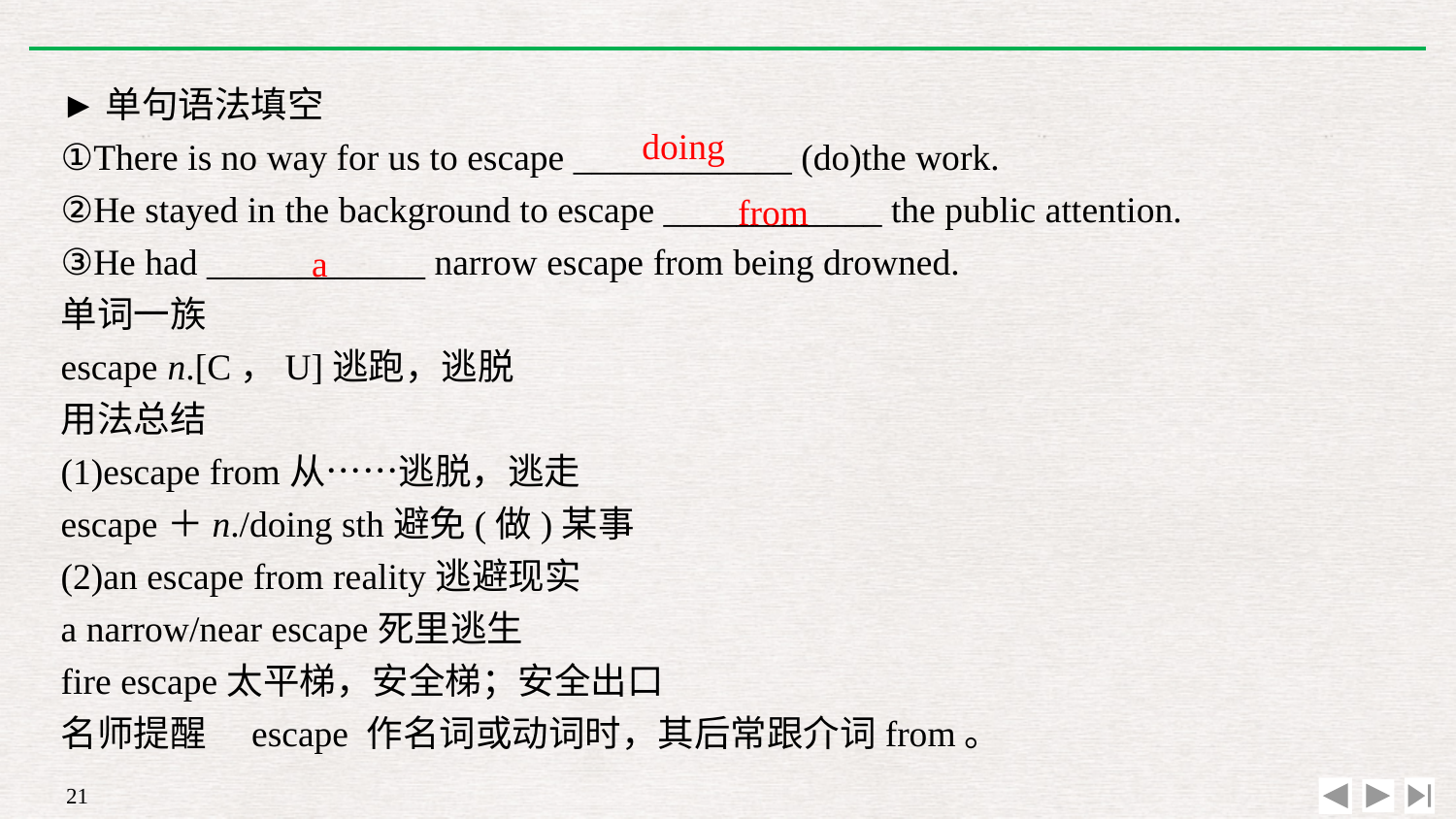

►单句语法填空
①There is no way for us to escape ____________ (do)the work.
②He stayed in the background to escape ____________ the public attention.
③He had ____________ narrow escape from being drowned.
单词一族
escape n.[C，U]逃跑，逃脱
用法总结
(1)escape from从……逃脱，逃走
escape＋n./doing sth避免(做)某事
(2)an escape from reality逃避现实
a narrow/near escape死里逃生
fire escape太平梯，安全梯；安全出口
名师提醒　escape 作名词或动词时，其后常跟介词from。
doing
from
a